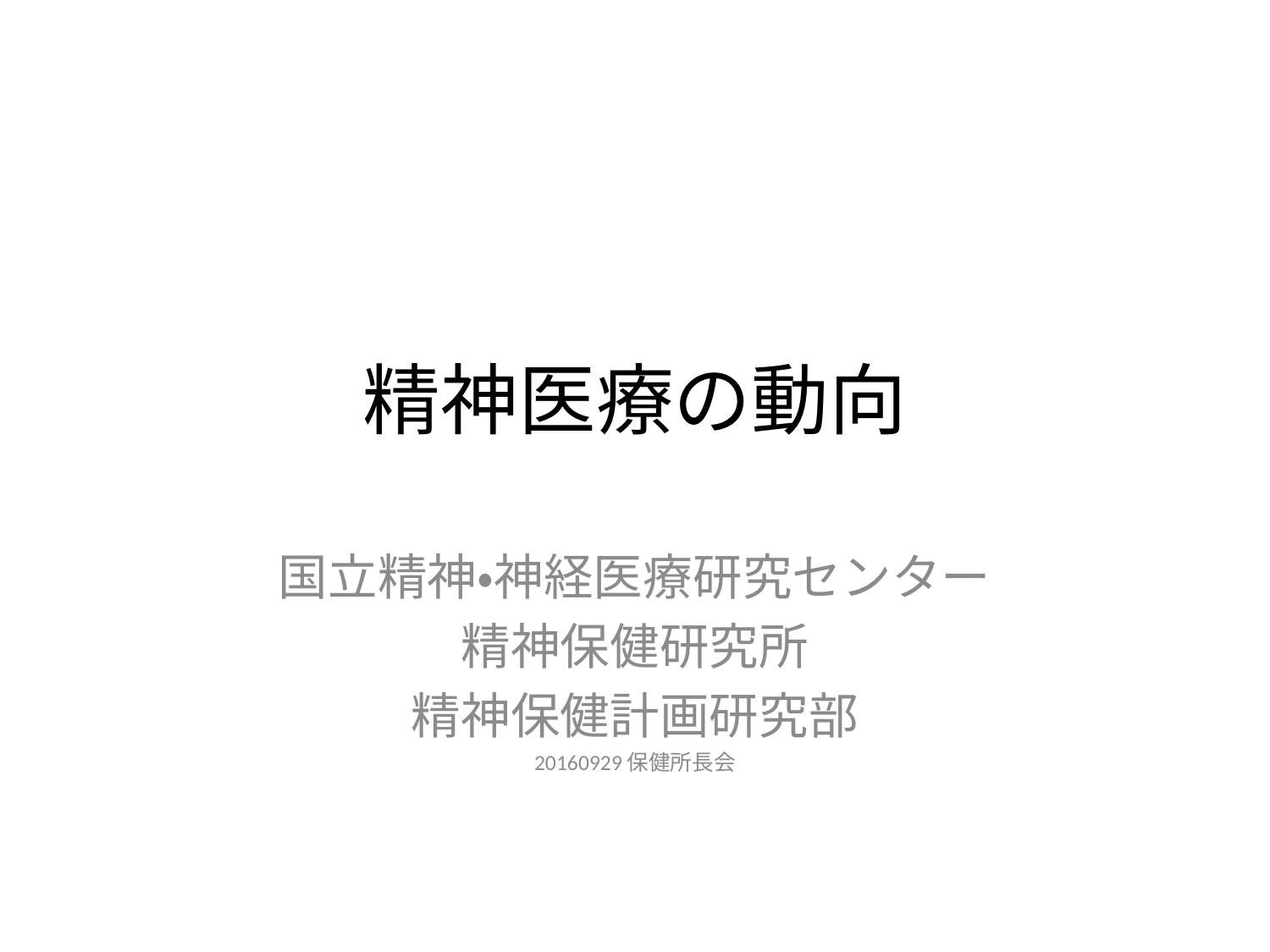

# 精神医療の動向
国立精神・神経医療研究センター
精神保健研究所
精神保健計画研究部
20160929保健所長会